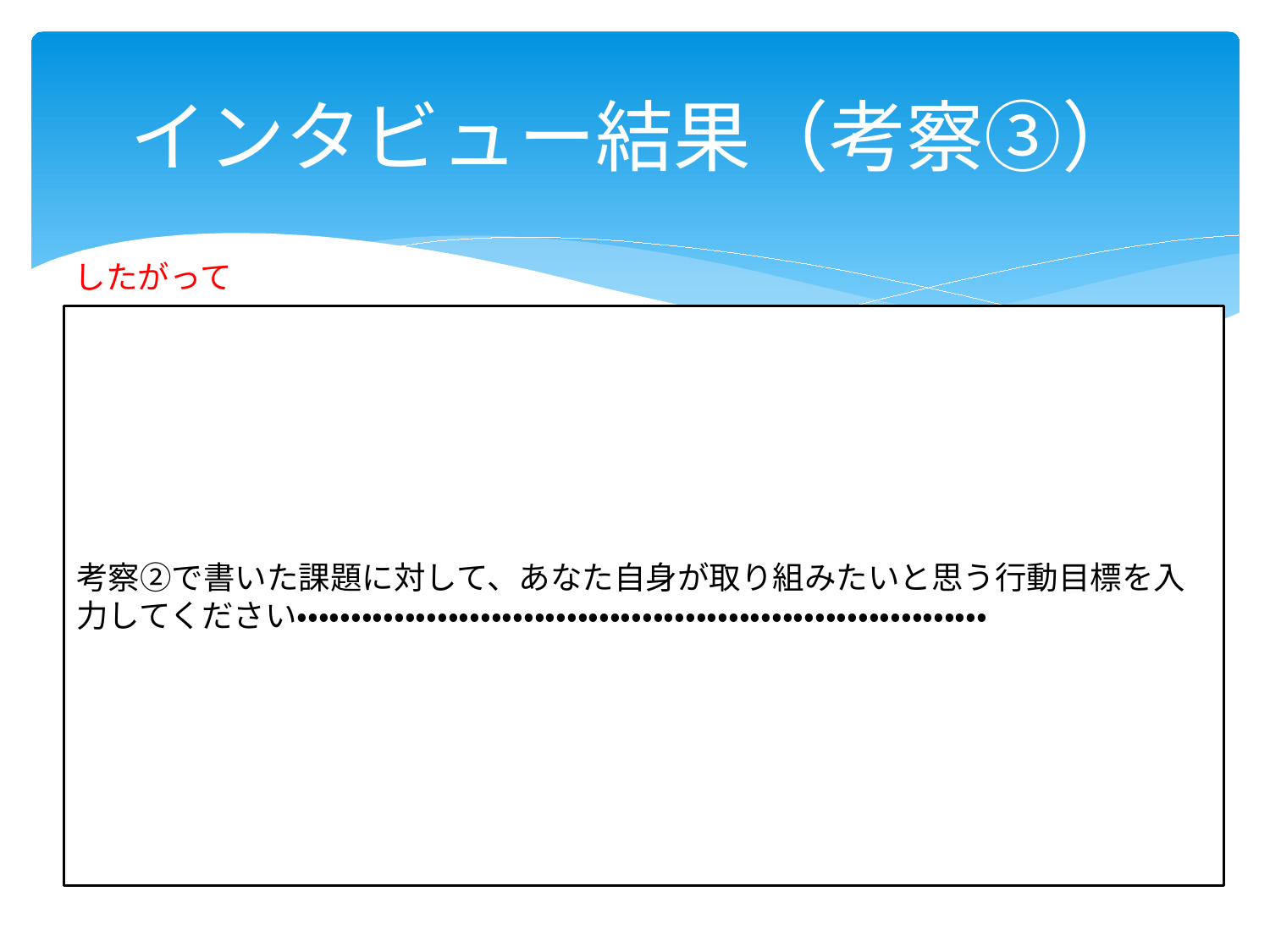

# インタビュー結果（考察③）
したがって
考察②で書いた課題に対して、あなた自身が取り組みたいと思う行動目標を入力してください・・・・・・・・・・・・・・・・・・・・・・・・・・・・・・・・・・・・・・・・・・・・・・・・・・・・・・・・・・・・・・・・